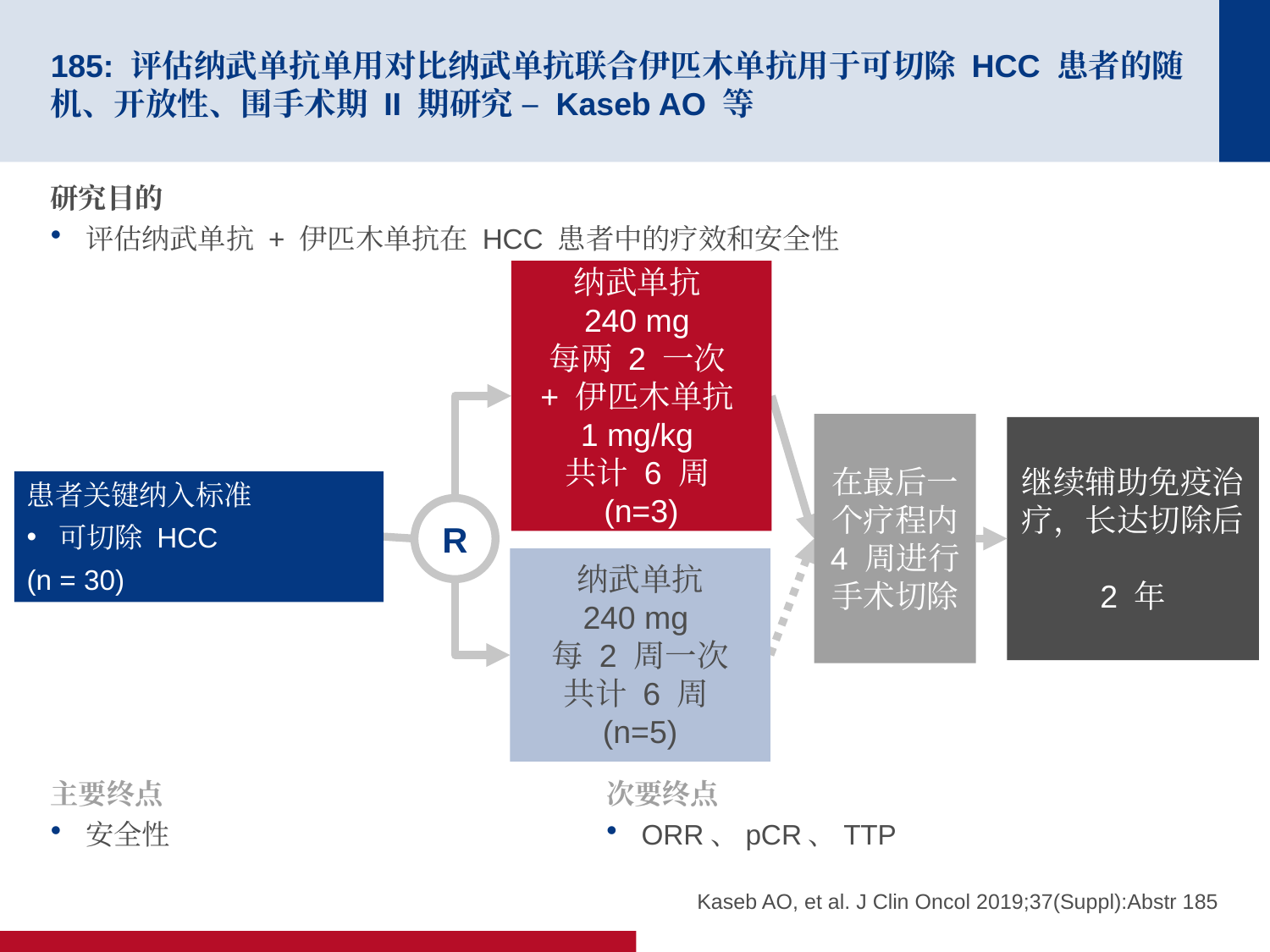

# 185: 评估纳武单抗单用对比纳武单抗联合伊匹木单抗用于可切除 HCC 患者的随机、开放性、围手术期 II 期研究 – Kaseb AO 等
研究目的
评估纳武单抗 + 伊匹木单抗在 HCC 患者中的疗效和安全性
纳武单抗
240 mg
每两 2 一次
+ 伊匹木单抗
1 mg/kg
共计 6 周
(n=3)
在最后一个疗程内 4 周进行手术切除
继续辅助免疫治疗，长达切除后
2 年
患者关键纳入标准
可切除 HCC
(n = 30)
R
纳武单抗
240 mg
每 2 周一次
共计 6 周
(n=5)
主要终点
安全性

次要终点
ORR、pCR、TTP
Kaseb AO, et al. J Clin Oncol 2019;37(Suppl):Abstr 185